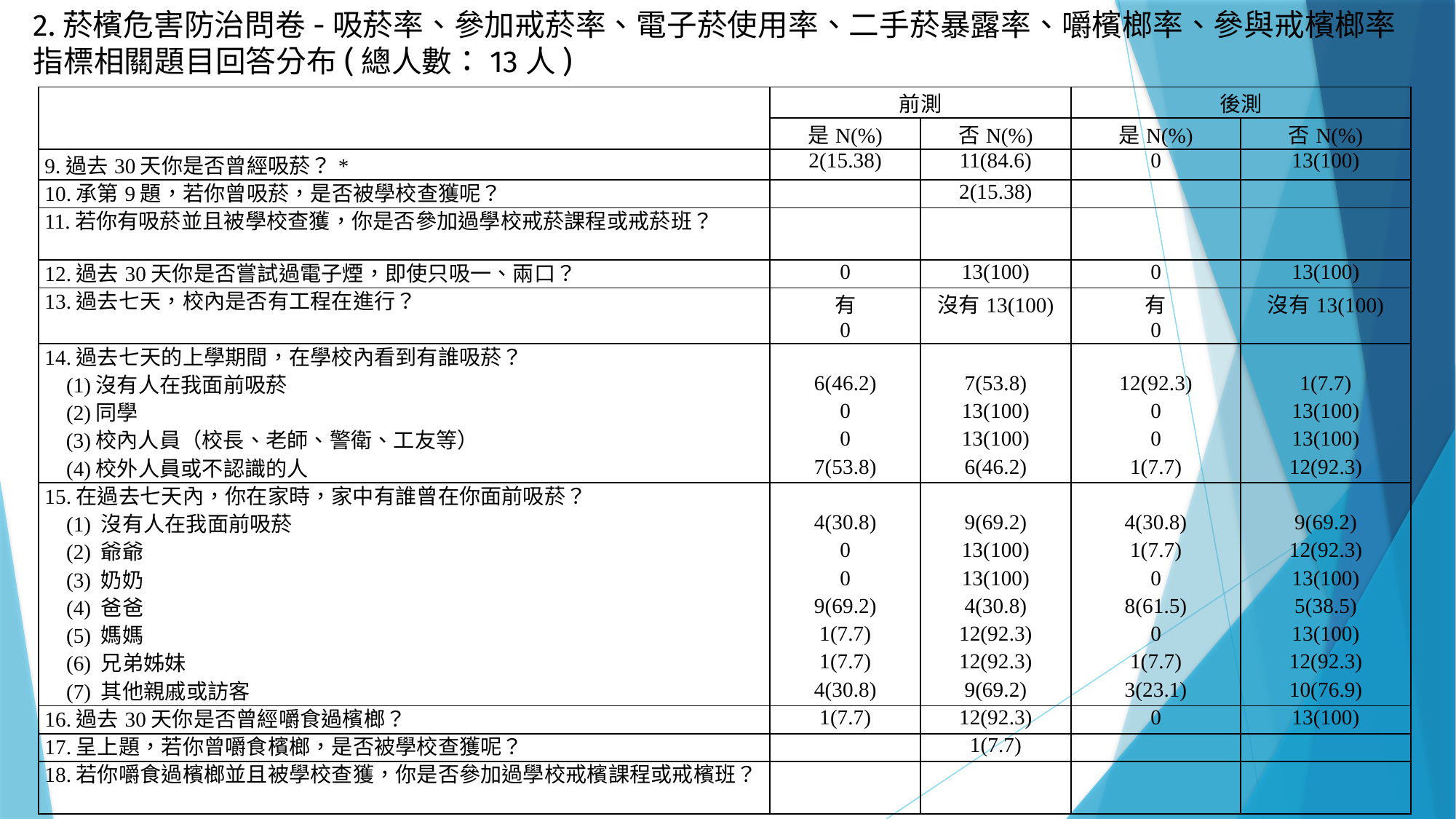

# 2.菸檳危害防治問卷-吸菸率、參加戒菸率、電子菸使用率、二手菸暴露率、嚼檳榔率、參與戒檳榔率指標相關題目回答分布(總人數：13人)
|  | 前測 |  | 後測 |  |
| --- | --- | --- | --- | --- |
|  | 是N(%) | 否N(%) | 是N(%) | 否N(%) |
| 9.過去30天你是否曾經吸菸？\* | 2(15.38) | 11(84.6) | 0 | 13(100) |
| 10.承第9題，若你曾吸菸，是否被學校查獲呢？ |  | 2(15.38) |  |  |
| 11.若你有吸菸並且被學校查獲，你是否參加過學校戒菸課程或戒菸班？ |  |  |  |  |
| 12.過去30天你是否嘗試過電子煙，即使只吸一、兩口？ | 0 | 13(100) | 0 | 13(100) |
| 13.過去七天，校內是否有工程在進行？ | 有 0 | 沒有13(100) | 有 0 | 沒有13(100) |
| 14.過去七天的上學期間，在學校內看到有誰吸菸？ |  |  |  |  |
| (1)沒有人在我面前吸菸 | 6(46.2) | 7(53.8) | 12(92.3) | 1(7.7) |
| (2)同學 | 0 | 13(100) | 0 | 13(100) |
| (3)校內人員（校長、老師、警衛、工友等） | 0 | 13(100) | 0 | 13(100) |
| (4)校外人員或不認識的人 | 7(53.8) | 6(46.2) | 1(7.7) | 12(92.3) |
| 15.在過去七天內，你在家時，家中有誰曾在你面前吸菸？ |  |  |  |  |
| (1) 沒有人在我面前吸菸 | 4(30.8) | 9(69.2) | 4(30.8) | 9(69.2) |
| (2) 爺爺 | 0 | 13(100) | 1(7.7) | 12(92.3) |
| (3) 奶奶 | 0 | 13(100) | 0 | 13(100) |
| (4) 爸爸 | 9(69.2) | 4(30.8) | 8(61.5) | 5(38.5) |
| (5) 媽媽 | 1(7.7) | 12(92.3) | 0 | 13(100) |
| (6) 兄弟姊妹 | 1(7.7) | 12(92.3) | 1(7.7) | 12(92.3) |
| (7) 其他親戚或訪客 | 4(30.8) | 9(69.2) | 3(23.1) | 10(76.9) |
| 16.過去30天你是否曾經嚼食過檳榔？ | 1(7.7) | 12(92.3) | 0 | 13(100) |
| 17.呈上題，若你曾嚼食檳榔，是否被學校查獲呢？ |  | 1(7.7) |  |  |
| 18.若你嚼食過檳榔並且被學校查獲，你是否參加過學校戒檳課程或戒檳班？ |  |  |  |  |